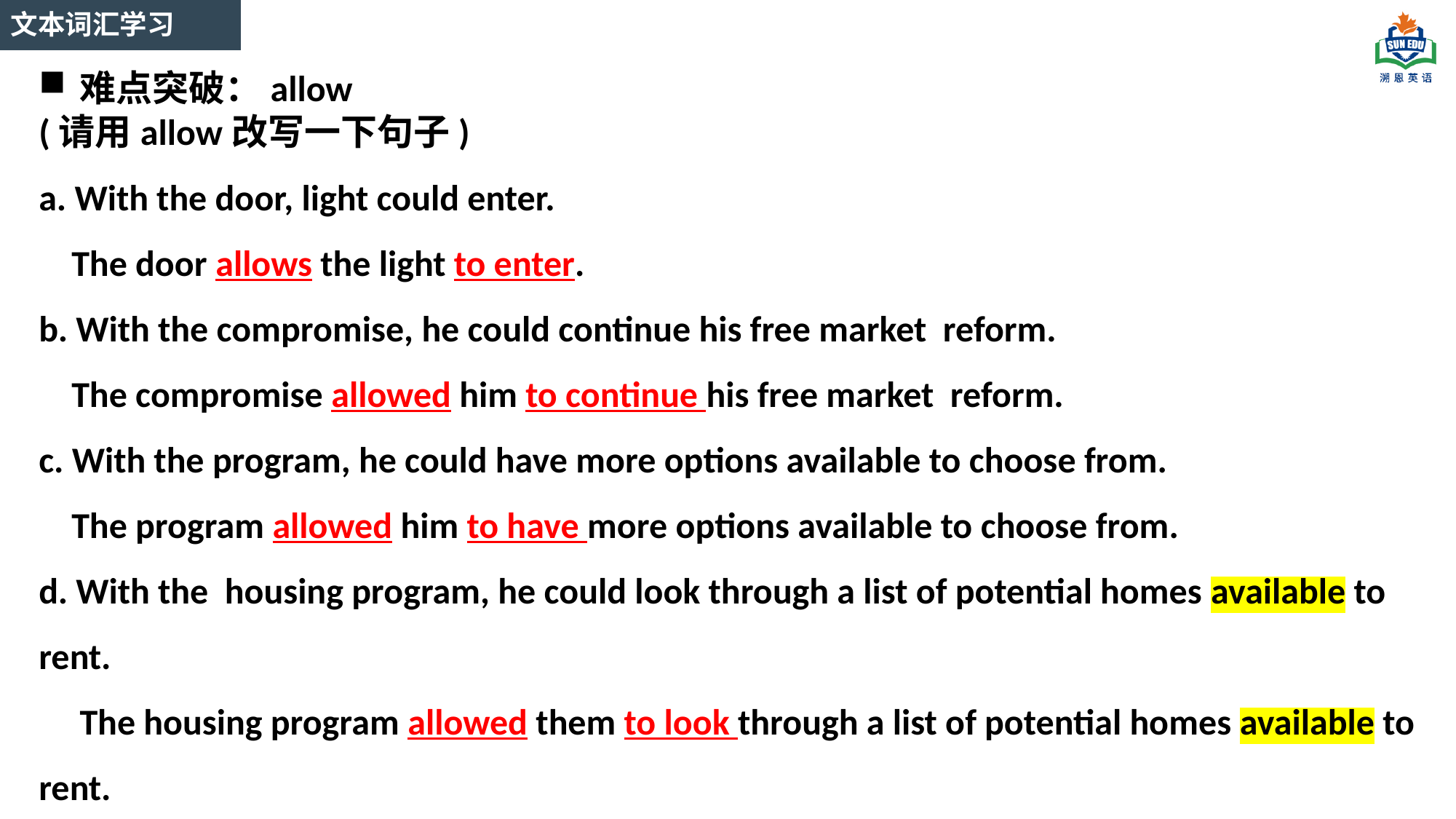

文本词汇学习
难点突破：allow
(请用allow改写一下句子)
a. With the door, light could enter.
    The door allows the light to enter.
b. With the compromise, he could continue his free market  reform.
    The compromise allowed him to continue his free market  reform.
c. With the program, he could have more options available to choose from.
    The program allowed him to have more options available to choose from.
d. With the  housing program, he could look through a list of potential homes available to rent.
     The housing program allowed them to look through a list of potential homes available to rent.